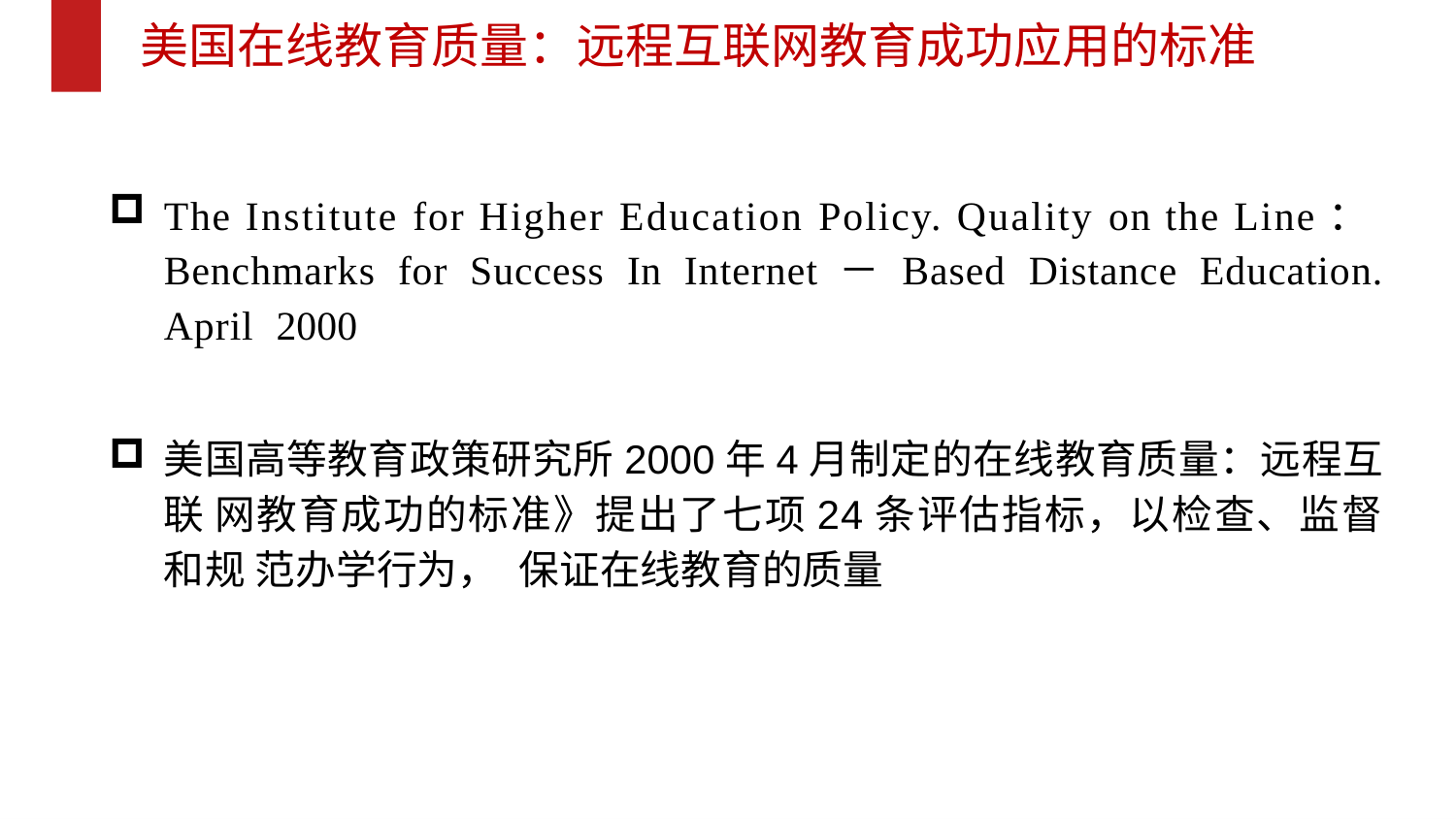

# 美国在线教育质量：远程互联网教育成功应用的标准
The Institute for Higher Education Policy. Quality on the Line：  Benchmarks for Success In Internet－Based Distance Education. April  2000

美国高等教育政策研究所2000年4月制定的在线教育质量：远程互联 网教育成功的标准》提出了七项24条评估指标，以检查、监督和规 范办学行为， 保证在线教育的质量